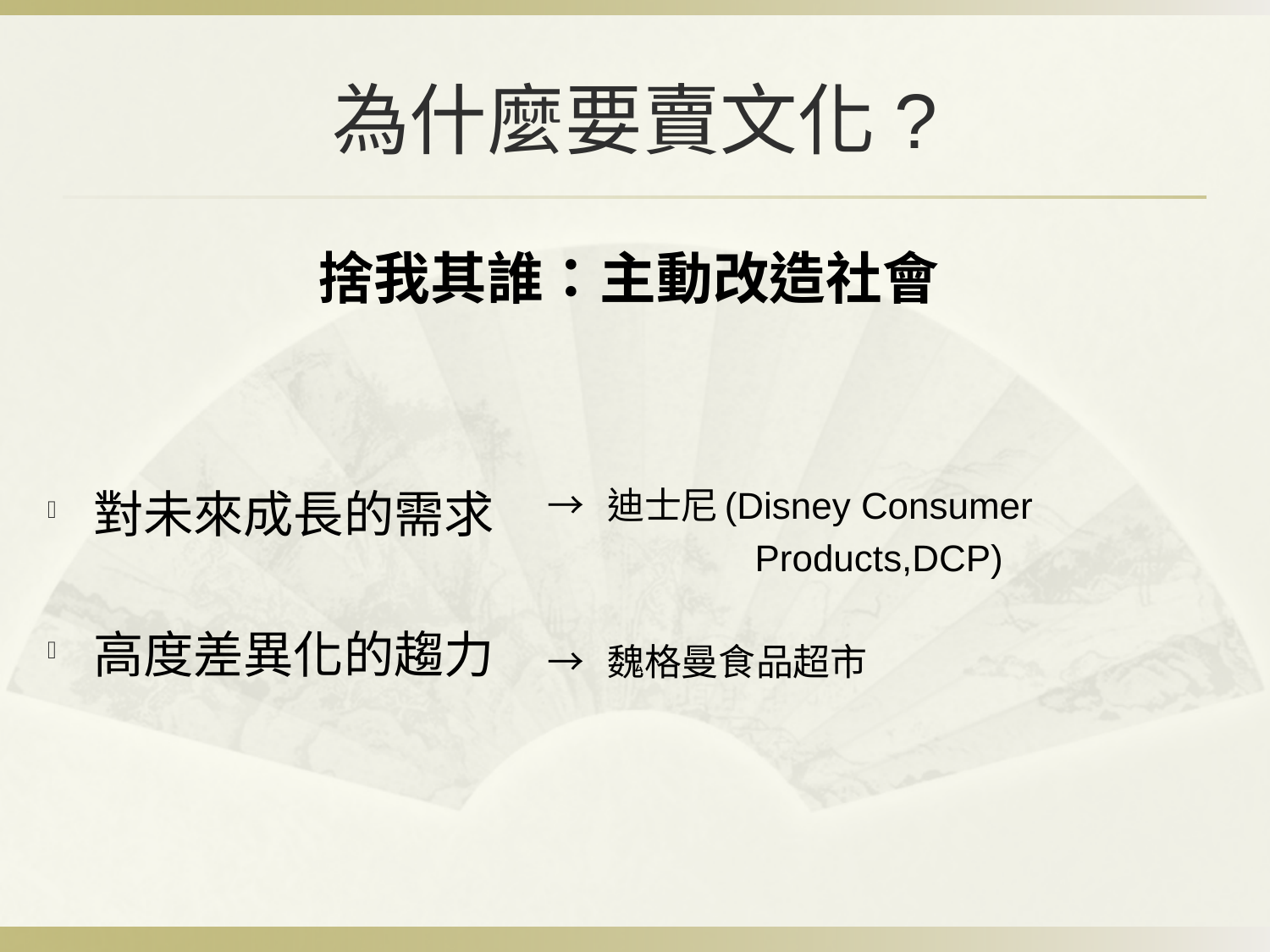

# 為什麼要賣文化?
捨我其誰：主動改造社會

對未來成長的需求

高度差異化的趨力

→  迪士尼(Disney Consumer
                    Products,DCP)

→  魏格曼食品超市